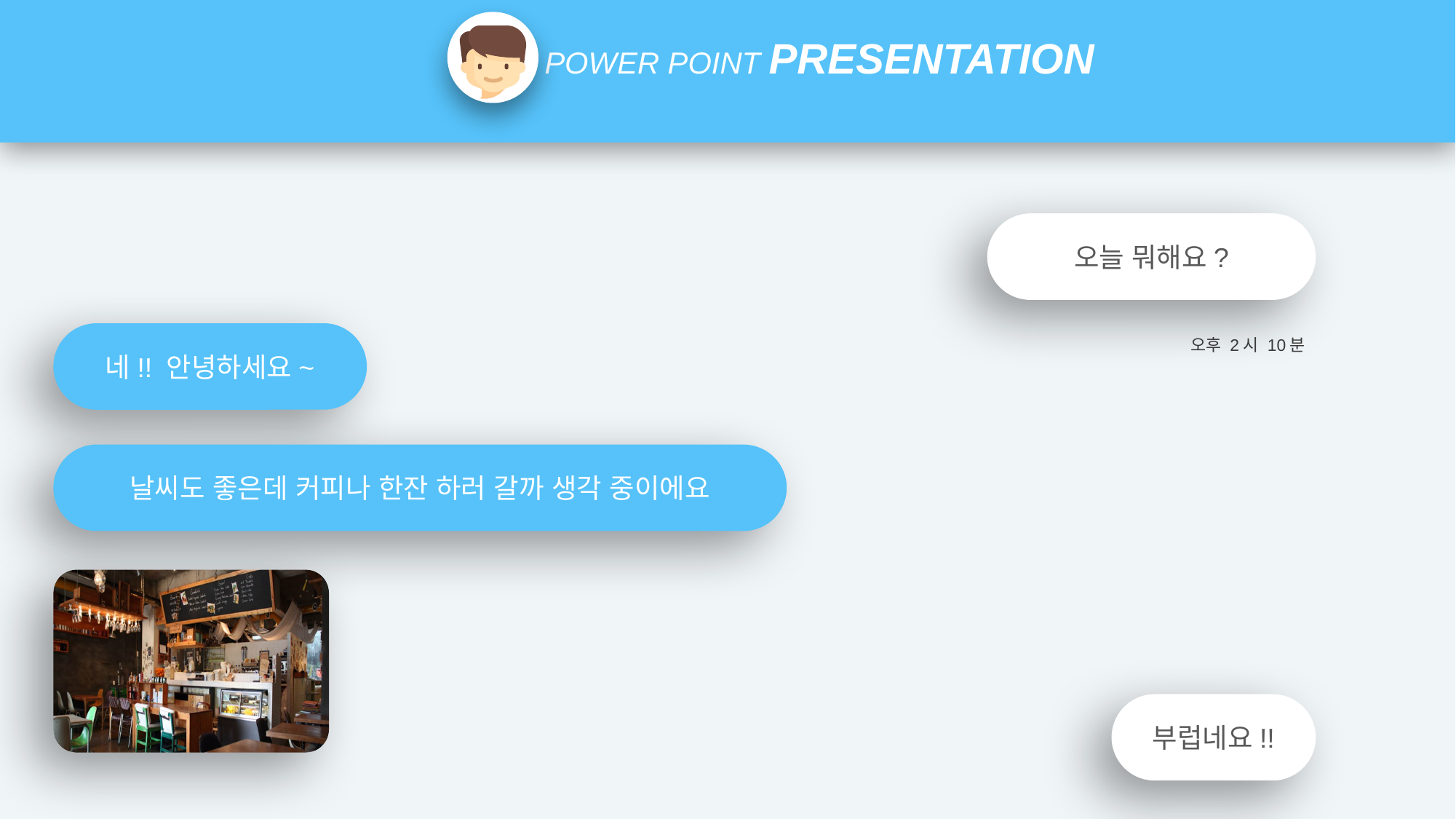

POWER POINT PRESENTATION

오늘 뭐해요?
오후 2시 10분
네!! 안녕하세요~
날씨도 좋은데 커피나 한잔 하러 갈까 생각 중이에요

부럽네요!!